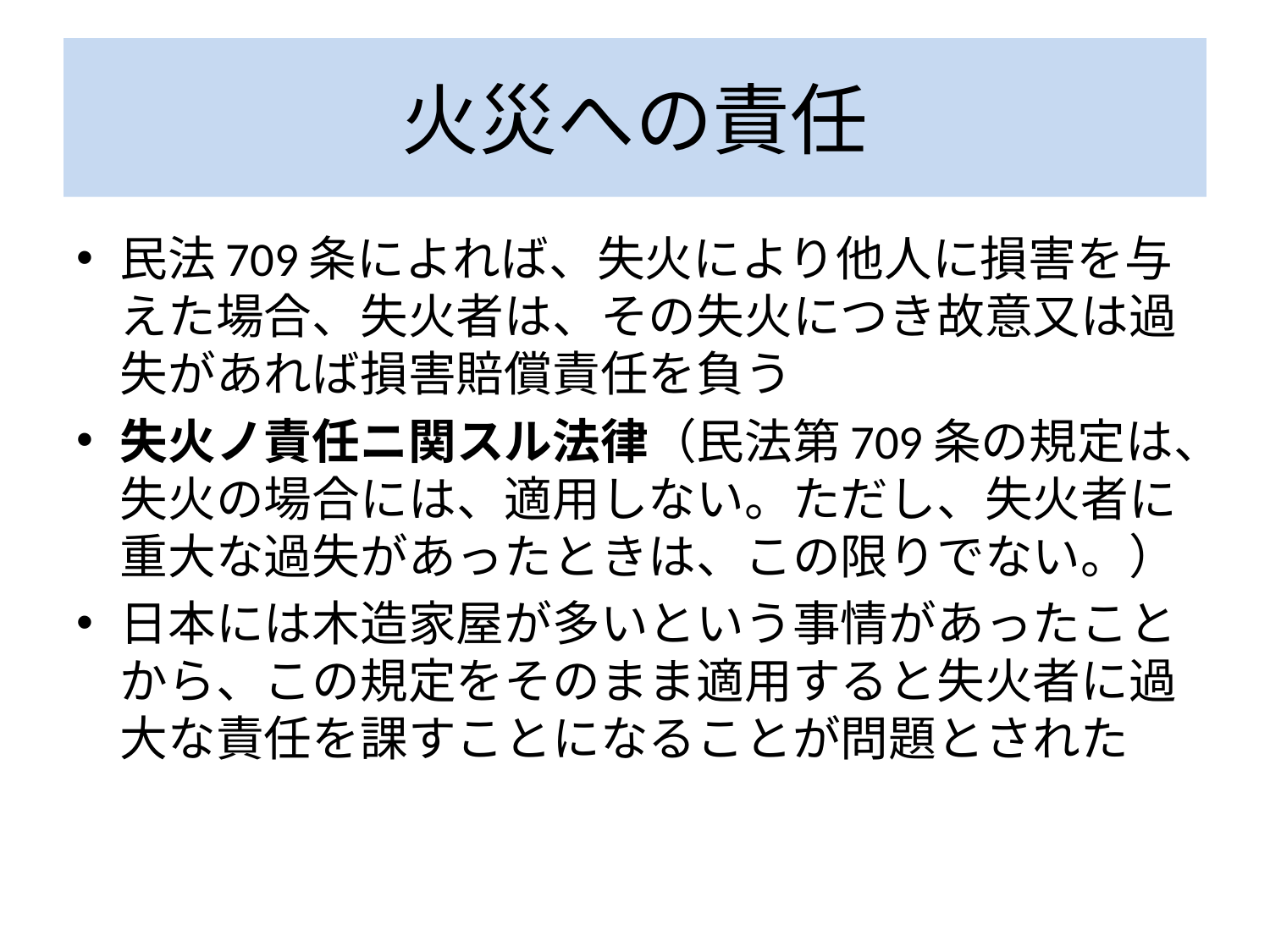

# 火災への責任
民法709条によれば、失火により他人に損害を与えた場合、失火者は、その失火につき故意又は過失があれば損害賠償責任を負う
失火ノ責任ニ関スル法律（民法第709条の規定は、失火の場合には、適用しない。ただし、失火者に重大な過失があったときは、この限りでない。）
日本には木造家屋が多いという事情があったことから、この規定をそのまま適用すると失火者に過大な責任を課すことになることが問題とされた